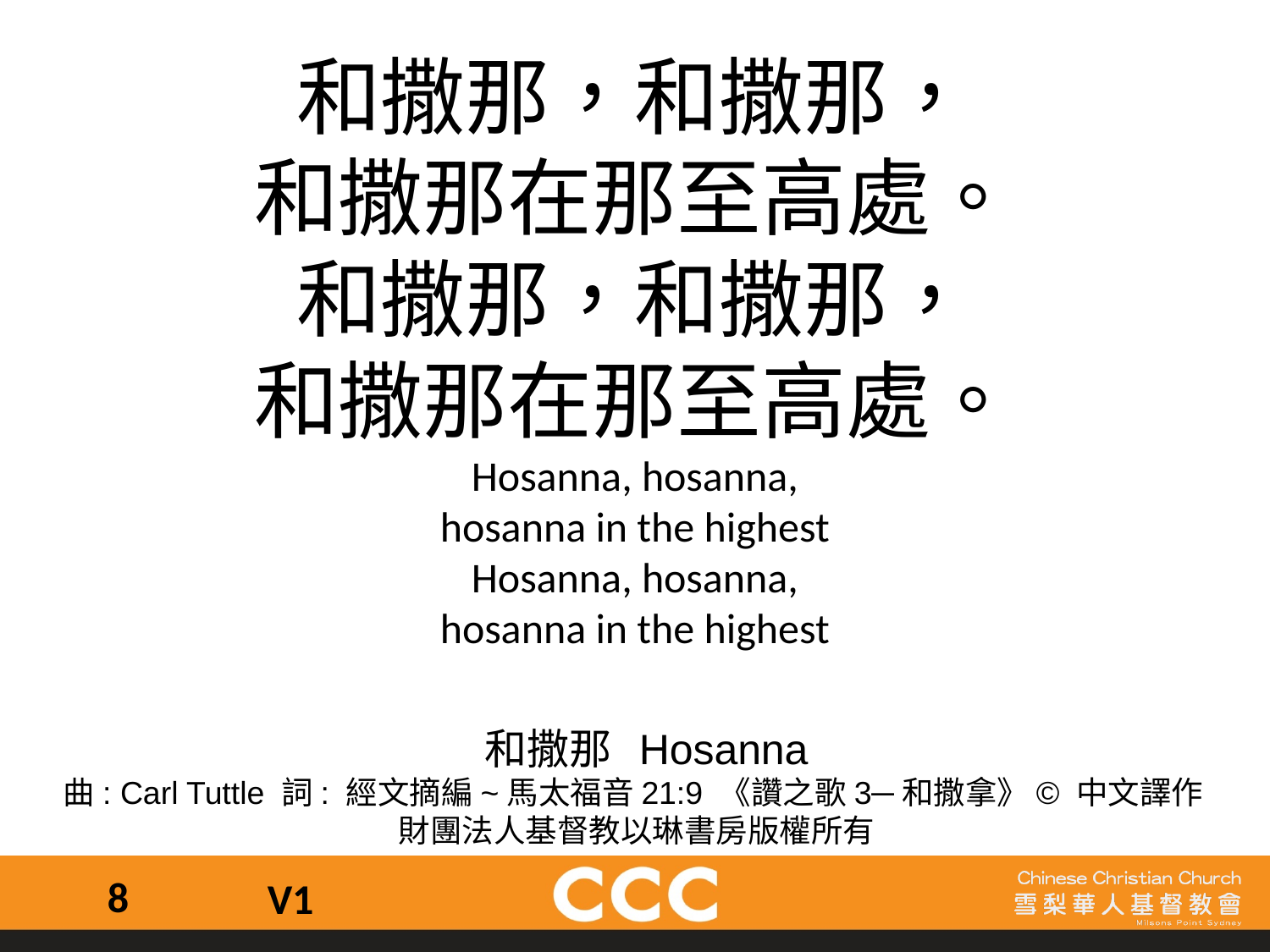

和撒那，和撒那，
和撒那在那至高處。
和撒那，和撒那，
和撒那在那至高處。
Hosanna, hosanna,
hosanna in the highest
Hosanna, hosanna,
hosanna in the highest
 和撒那  Hosanna
曲: Carl Tuttle 詞: 經文摘編~馬太福音21:9 《讚之歌3─和撒拿》© 中文譯作
財團法人基督教以琳書房版權所有
8
V1